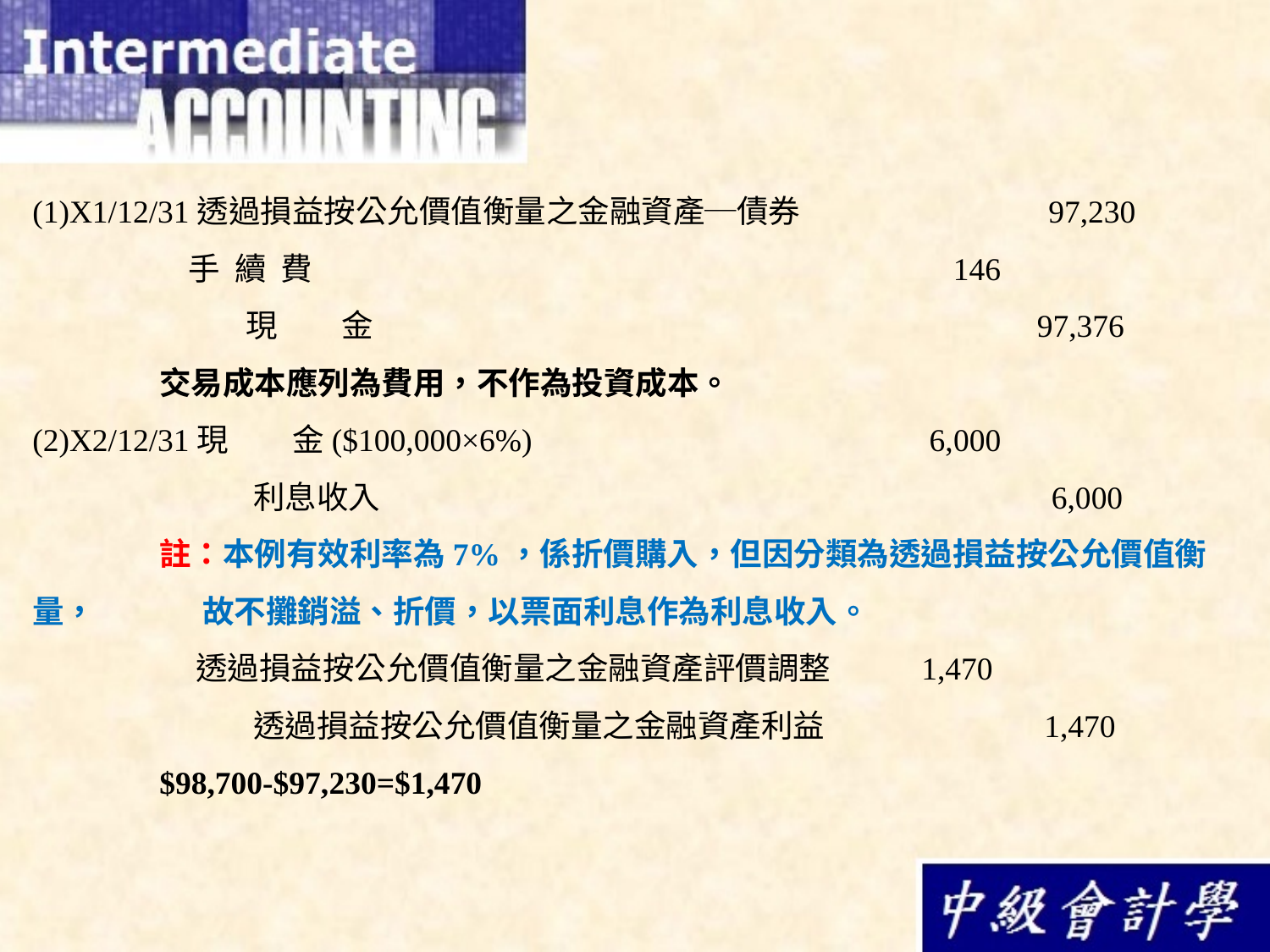

(1)X1/12/31透過損益按公允價值衡量之金融資產─債券		97,230
	   手  續  費				                     146
	           現　　金					               97,376
	交易成本應列為費用，不作為投資成本。
(2)X2/12/31現　　金($100,000×6%)				 6,000
	            利息收入					                 6,000
	註：本例有效利率為7%，係折價購入，但因分類為透過損益按公允價值衡量，	      故不攤銷溢、折價，以票面利息作為利息收入。
	    透過損益按公允價值衡量之金融資產評價調整	1,470
	            透過損益按公允價值衡量之金融資產利益	                1,470
	$98,700-$97,230=$1,470